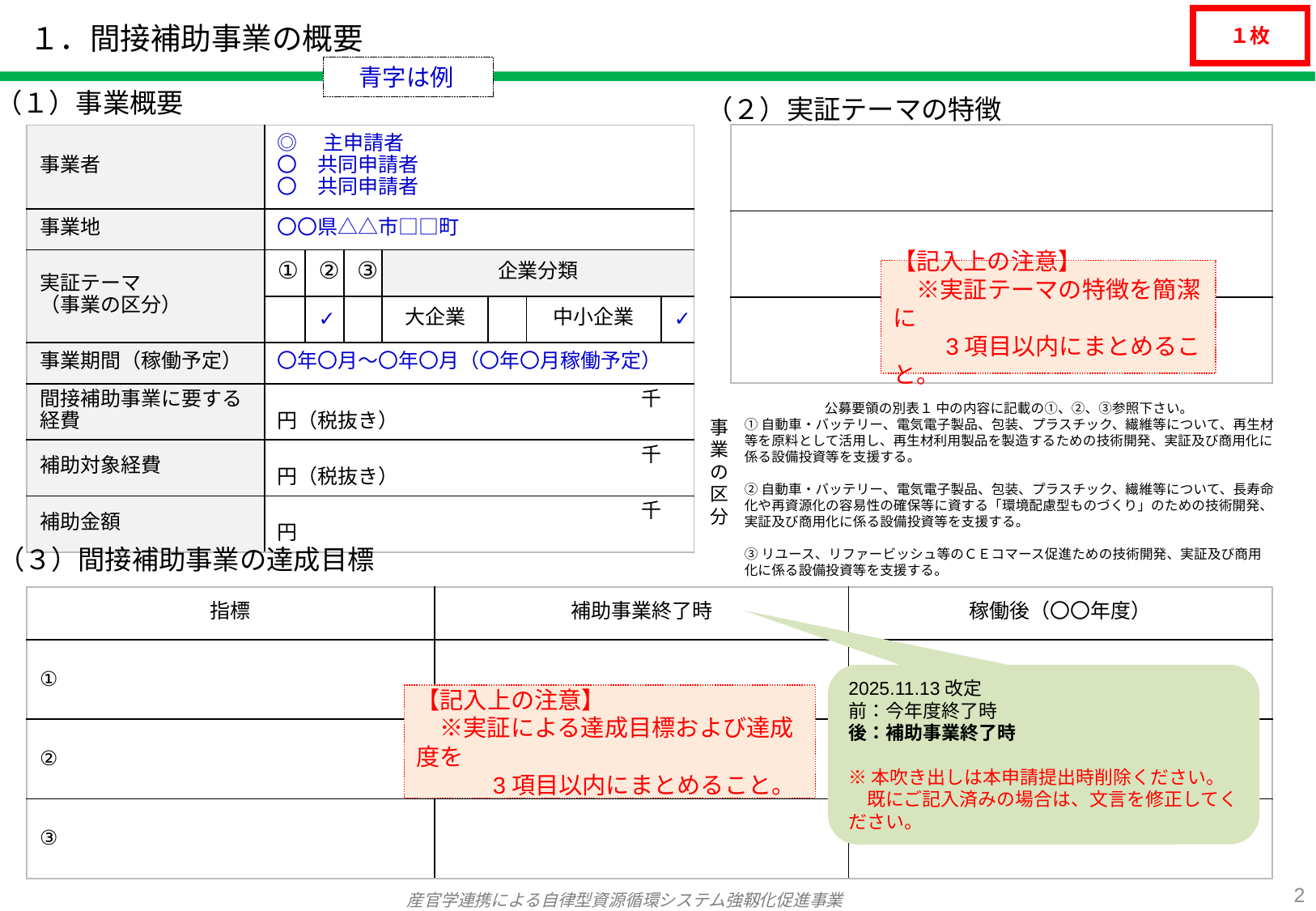

１枚
# １．間接補助事業の概要
青字は例
（１）事業概要
（２）実証テーマの特徴
|  |
| --- |
|  |
|  |
| 事業者 | ◎　主申請者 〇　共同申請者 〇　共同申請者 |  |  |  |  |  |  |
| --- | --- | --- | --- | --- | --- | --- | --- |
| 事業地 | 〇〇県△△市□□町 |  |  |  |  |  |  |
| 実証テーマ （事業の区分） | ① | ② | ③ | 企業分類 |  |  |  |
|  |  | ✓ |  | 大企業 |  | 中小企業 | ✓ |
| 事業期間（稼働予定） | 〇年〇月～〇年〇月（〇年〇月稼働予定） |  |  |  |  |  |  |
| 間接補助事業に要する経費 | 千円（税抜き） |  |  |  |  |  |  |
| 補助対象経費 | 千円（税抜き） |  |  |  |  |  |  |
| 補助金額 | 千円 |  |  |  |  |  |  |
【記入上の注意】
　※実証テーマの特徴を簡潔に
　　3項目以内にまとめること。
公募要領の別表１ 中の内容に記載の①、②、③参照下さい。
①自動車・バッテリー、電気電子製品、包装、プラスチック、繊維等について、再生材等を原料として活用し、再生材利用製品を製造するための技術開発、実証及び商用化に係る設備投資等を支援する。

②自動車・バッテリー、電気電子製品、包装、プラスチック、繊維等について、長寿命化や再資源化の容易性の確保等に資する「環境配慮型ものづくり」のための技術開発、実証及び商用化に係る設備投資等を支援する。

③リユース、リファービッシュ等のＣＥコマース促進ための技術開発、実証及び商用化に係る設備投資等を支援する。
事業の区分

（３）間接補助事業の達成目標
| 指標 | 補助事業終了時 | 稼働後（〇〇年度） |
| --- | --- | --- |
| ① |  |  |
| ② |  |  |
| ③ |  |  |
2025.11.13改定
前：今年度終了時
後：補助事業終了時

※本吹き出しは本申請提出時削除ください。
　既にご記入済みの場合は、文言を修正してください。
【記入上の注意】
　※実証による達成目標および達成度を
　　　3項目以内にまとめること。
2